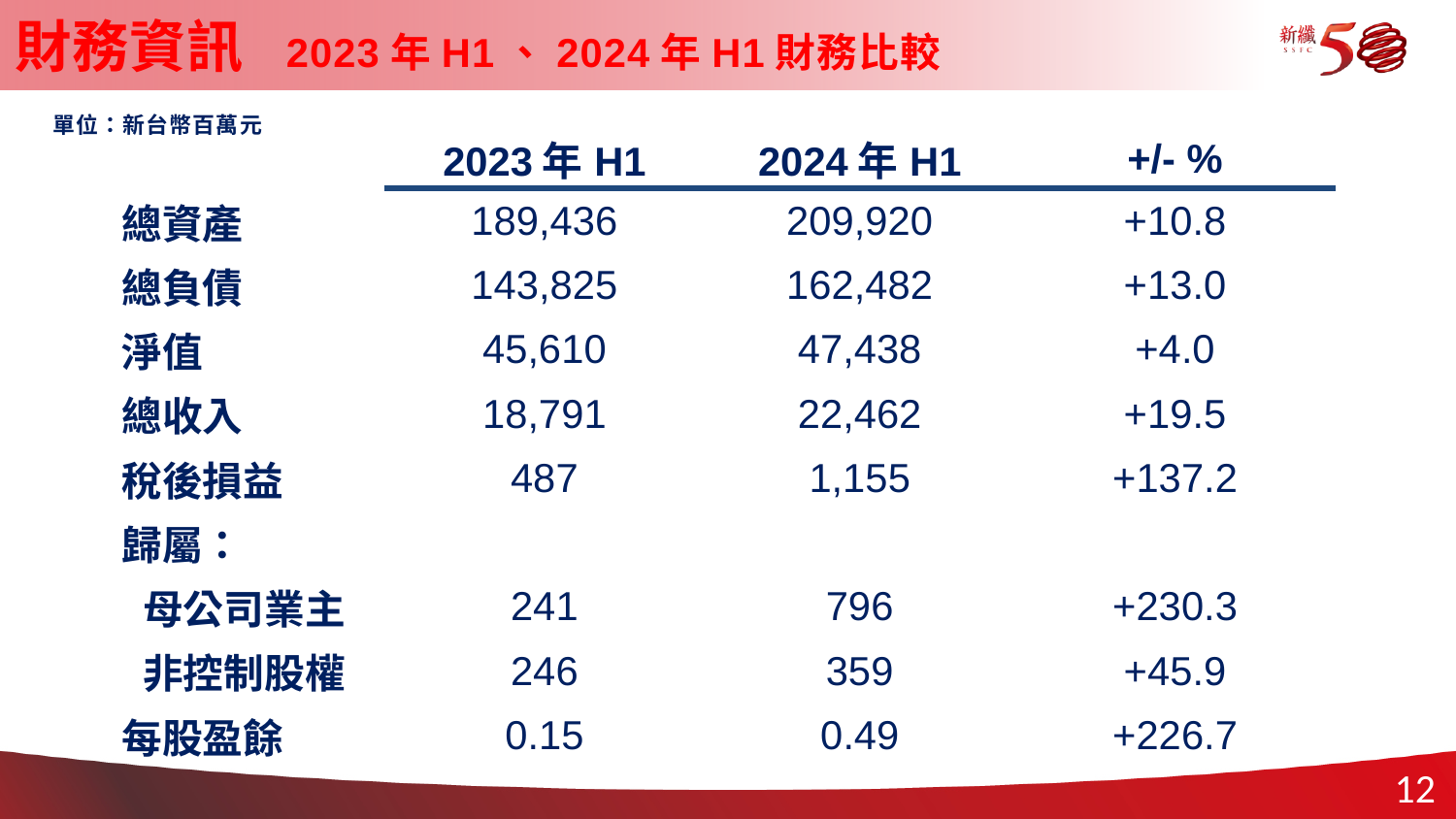

財務資訊  2023年H1、2024年H1財務比較
| 單位：新台幣百萬元 |
| --- |
|  | 2023年H1 | 2024年H1 | +/- % |
| --- | --- | --- | --- |
| 總資產 | 189,436 | 209,920 | +10.8 |
| 總負債 | 143,825 | 162,482 | +13.0 |
| 淨值 | 45,610 | 47,438 | +4.0 |
| 總收入 | 18,791 | 22,462 | +19.5 |
| 稅後損益 | 487 | 1,155 | +137.2 |
| 歸屬： |  |  |  |
| 母公司業主 | 241 | 796 | +230.3 |
| 非控制股權 | 246 | 359 | +45.9 |
| 每股盈餘 | 0.15 | 0.49 | +226.7 |
12